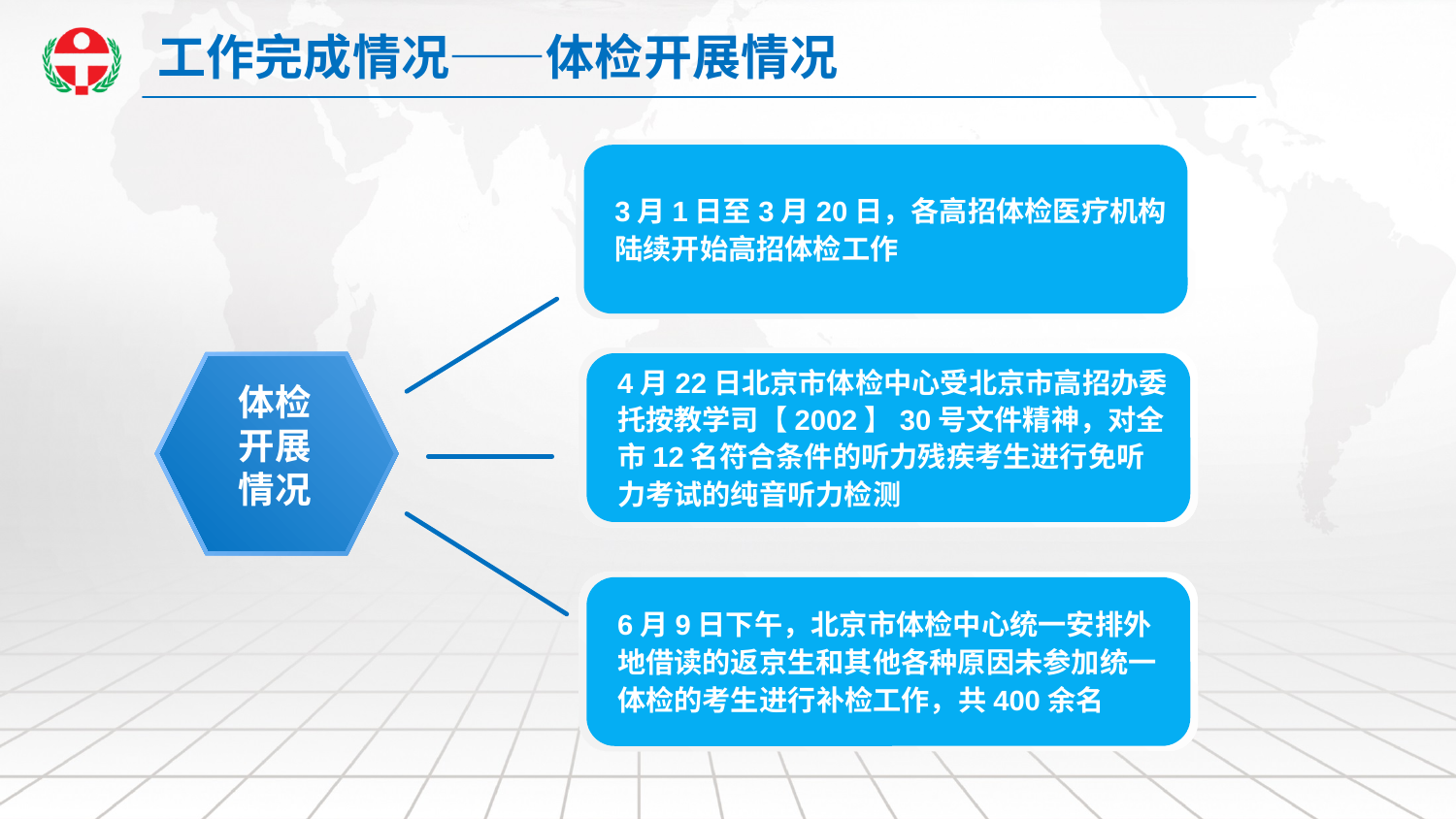

工作完成情况——体检开展情况
3月1日至3月20日，各高招体检医疗机构陆续开始高招体检工作

4月22日北京市体检中心受北京市高招办委托按教学司【2002】30号文件精神，对全市12名符合条件的听力残疾考生进行免听力考试的纯音听力检测

体检
开展
情况
6月9日下午，北京市体检中心统一安排外地借读的返京生和其他各种原因未参加统一体检的考生进行补检工作，共400余名